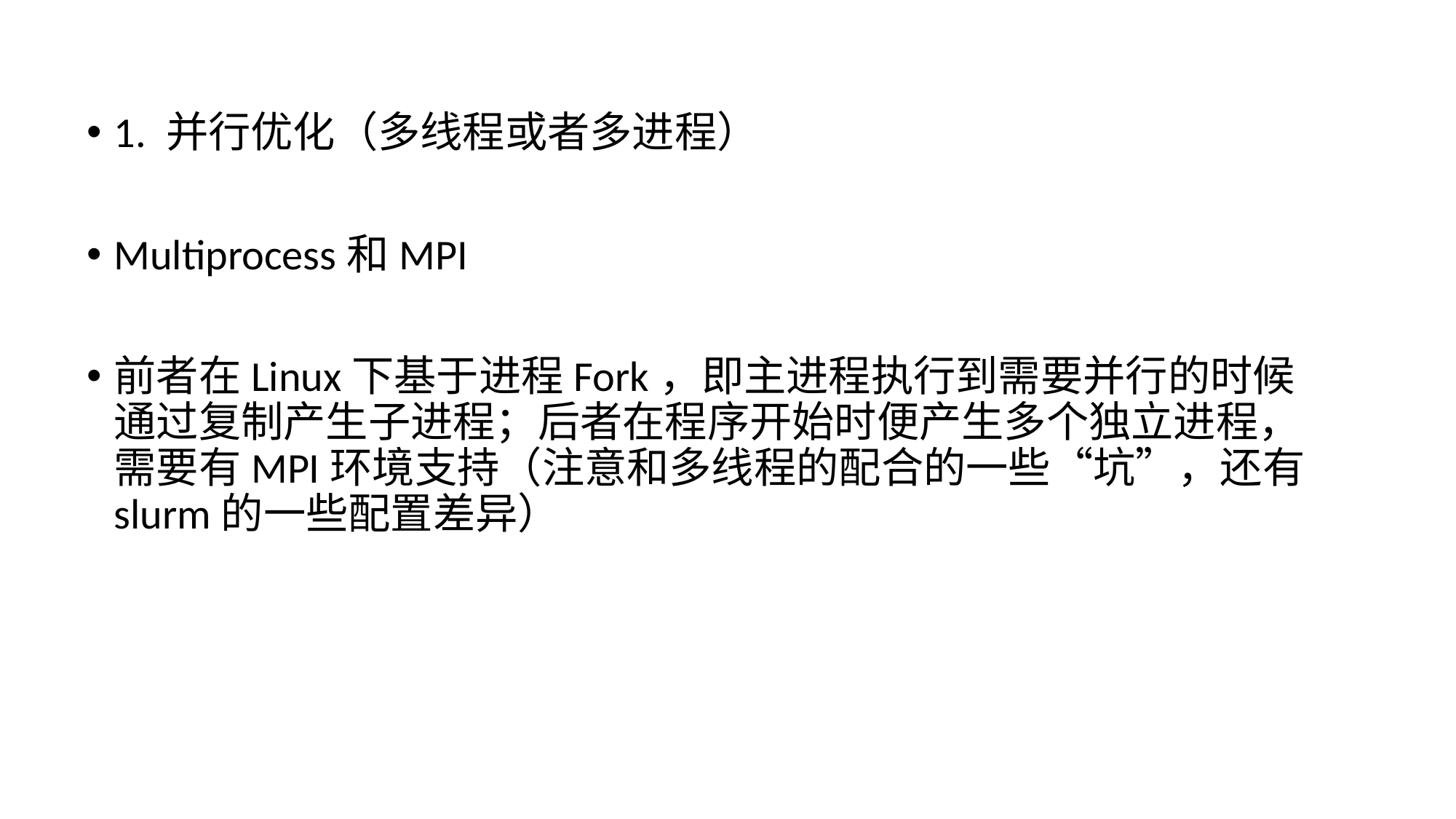

1. 并行优化（多线程或者多进程）

Multiprocess和MPI

前者在Linux下基于进程Fork，即主进程执行到需要并行的时候通过复制产生子进程；后者在程序开始时便产生多个独立进程，需要有MPI环境支持（注意和多线程的配合的一些“坑”，还有slurm的一些配置差异）